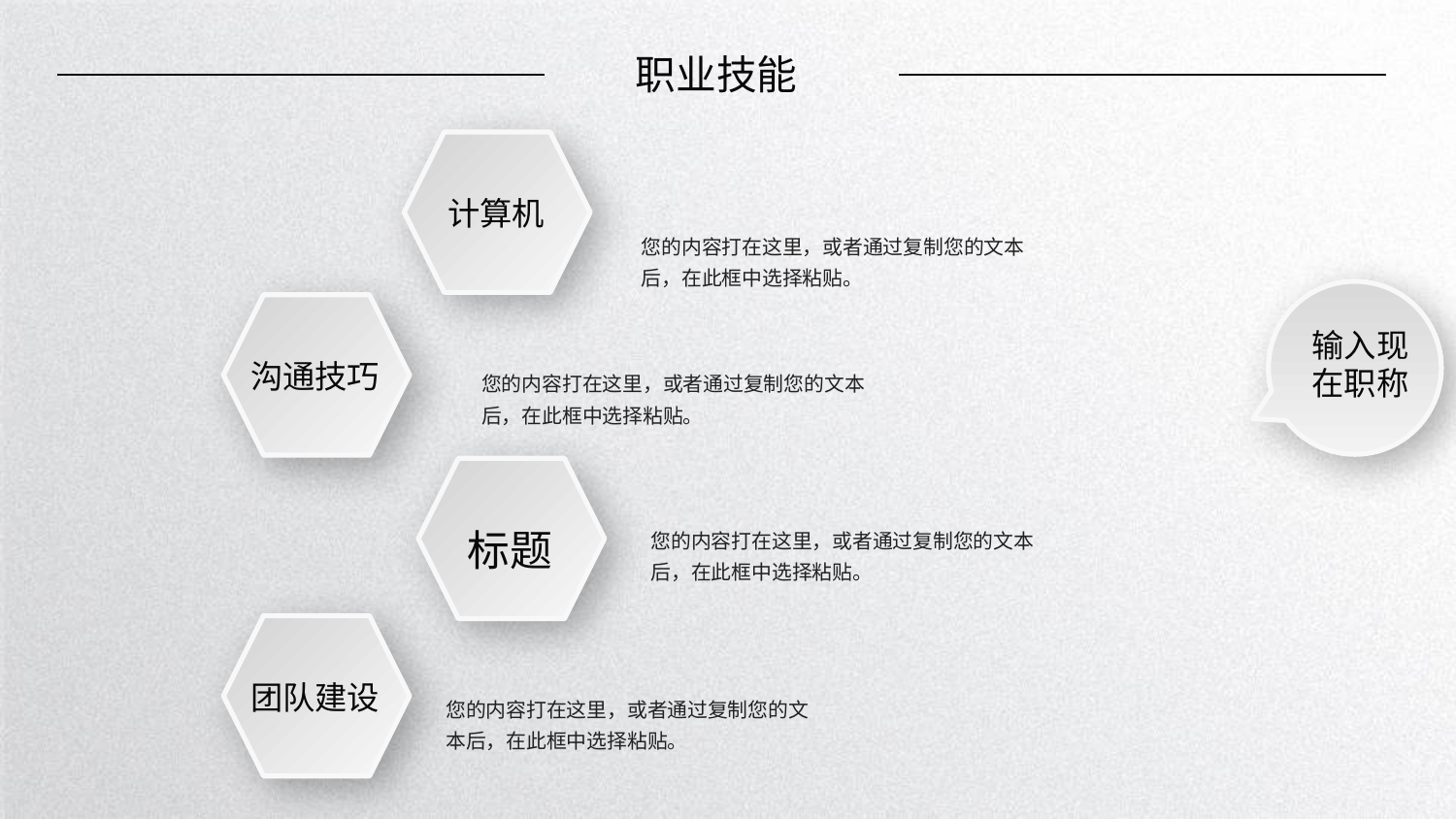

职业技能

计算机
您的内容打在这里，或者通过复制您的文本后，在此框中选择粘贴。

输入现在职称

沟通技巧
您的内容打在这里，或者通过复制您的文本后，在此框中选择粘贴。

标题
您的内容打在这里，或者通过复制您的文本后，在此框中选择粘贴。

团队建设
您的内容打在这里，或者通过复制您的文本后，在此框中选择粘贴。
延时演讲文字，不用可删除